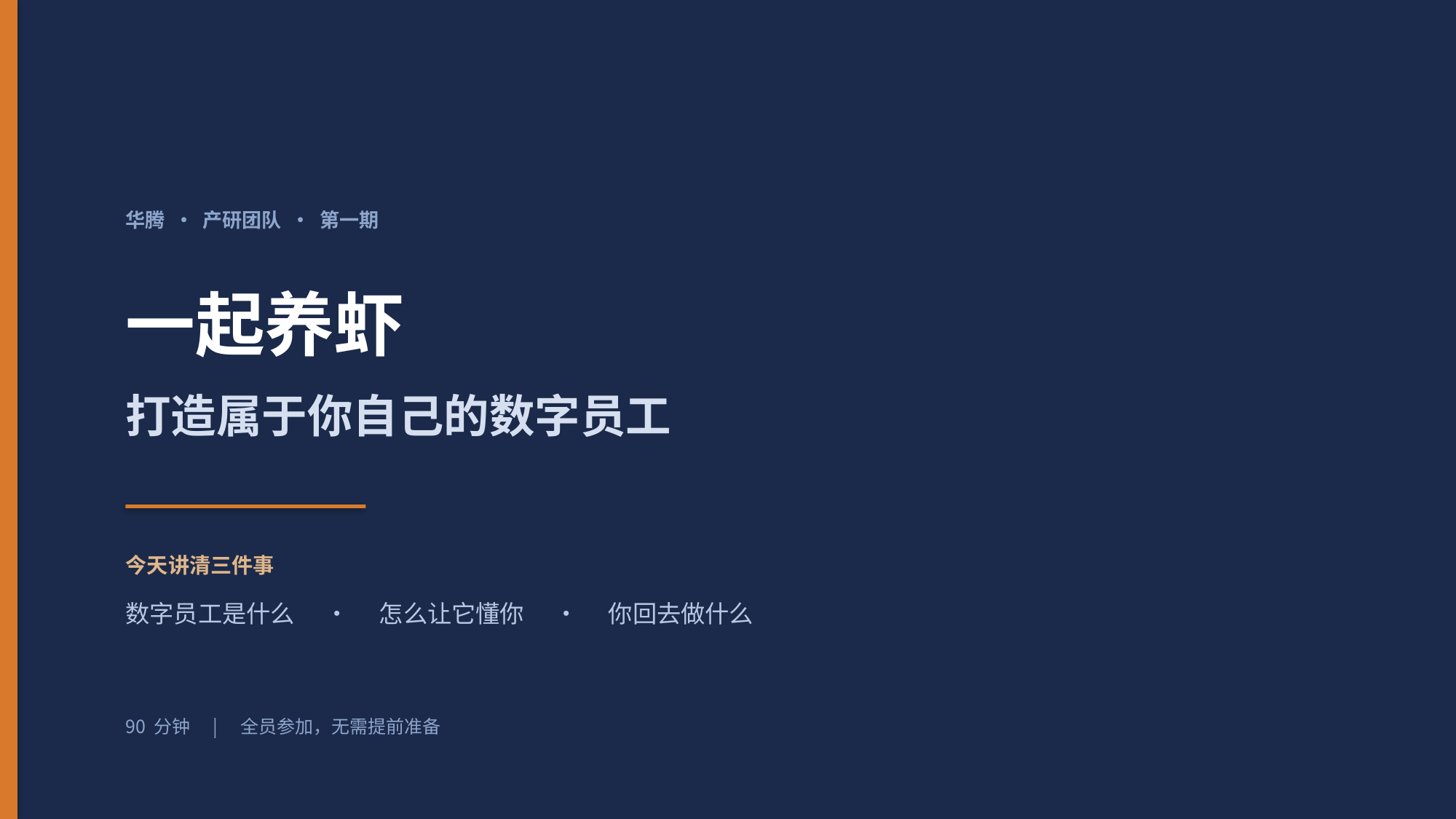

华腾 · 产研团队 · 第一期
一起养虾
打造属于你自己的数字员工

今天讲清三件事
数字员工是什么　·　怎么让它懂你　·　你回去做什么
90 分钟　|　全员参加，无需提前准备